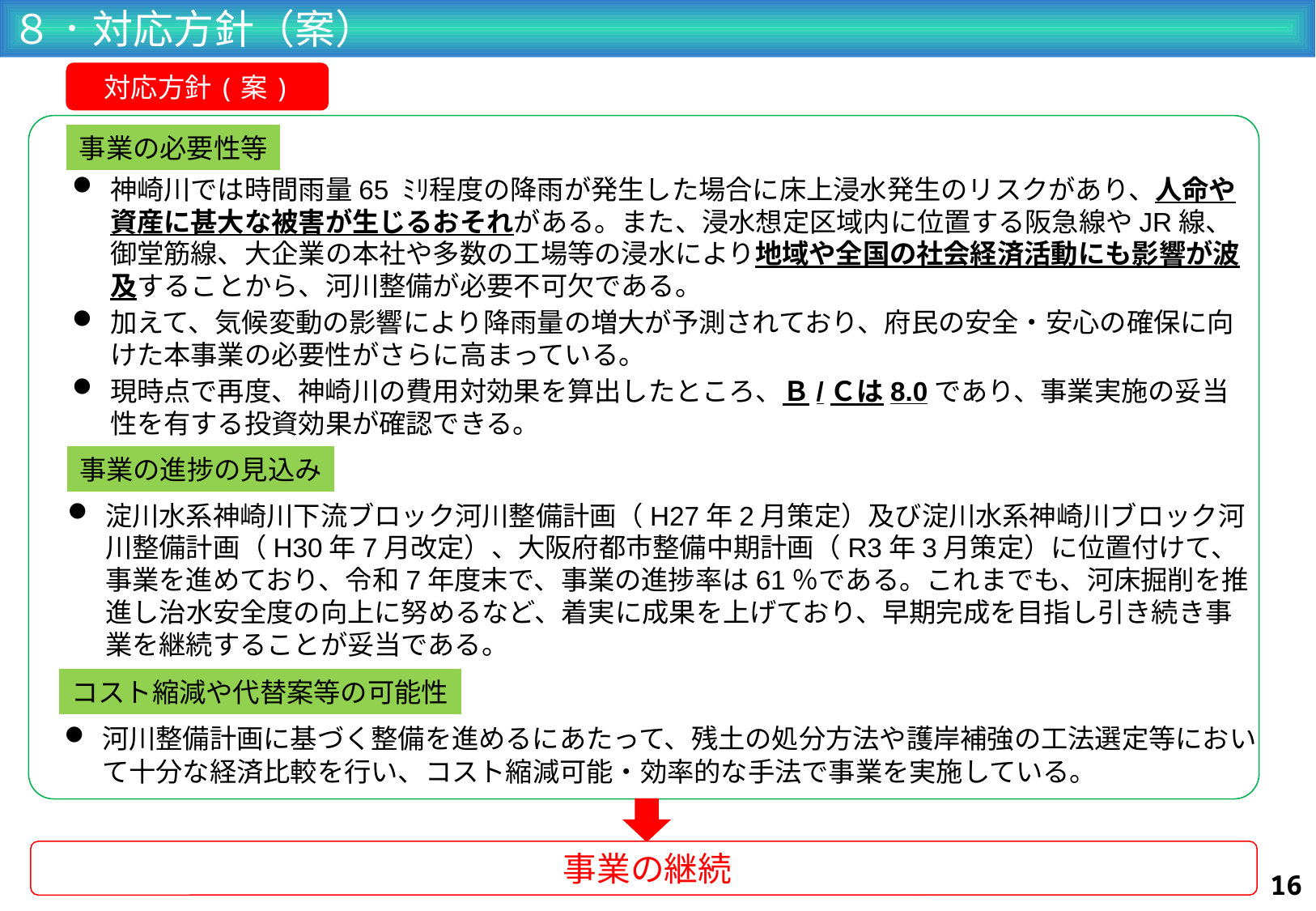

８．対応方針（案）
対応方針(案)

事業の必要性等
神崎川では時間雨量65 ﾐﾘ程度の降雨が発生した場合に床上浸水発生のリスクがあり、人命や資産に甚大な被害が生じるおそれがある。また、浸水想定区域内に位置する阪急線やJR線、御堂筋線、大企業の本社や多数の工場等の浸水により地域や全国の社会経済活動にも影響が波及することから、河川整備が必要不可欠である。
加えて、気候変動の影響により降雨量の増大が予測されており、府民の安全・安心の確保に向けた本事業の必要性がさらに高まっている。
現時点で再度、神崎川の費用対効果を算出したところ、Ｂ/Ｃは8.0であり、事業実施の妥当性を有する投資効果が確認できる。
事業の進捗の見込み
淀川水系神崎川下流ブロック河川整備計画（H27年2月策定）及び淀川水系神崎川ブロック河川整備計画（H30年7月改定）、大阪府都市整備中期計画（R3年3月策定）に位置付けて、事業を進めており、令和7年度末で、事業の進捗率は61％である。これまでも、河床掘削を推進し治水安全度の向上に努めるなど、着実に成果を上げており、早期完成を目指し引き続き事業を継続することが妥当である。
コスト縮減や代替案等の可能性
河川整備計画に基づく整備を進めるにあたって、残土の処分方法や護岸補強の工法選定等において十分な経済比較を行い、コスト縮減可能・効率的な手法で事業を実施している。

事業の継続
16